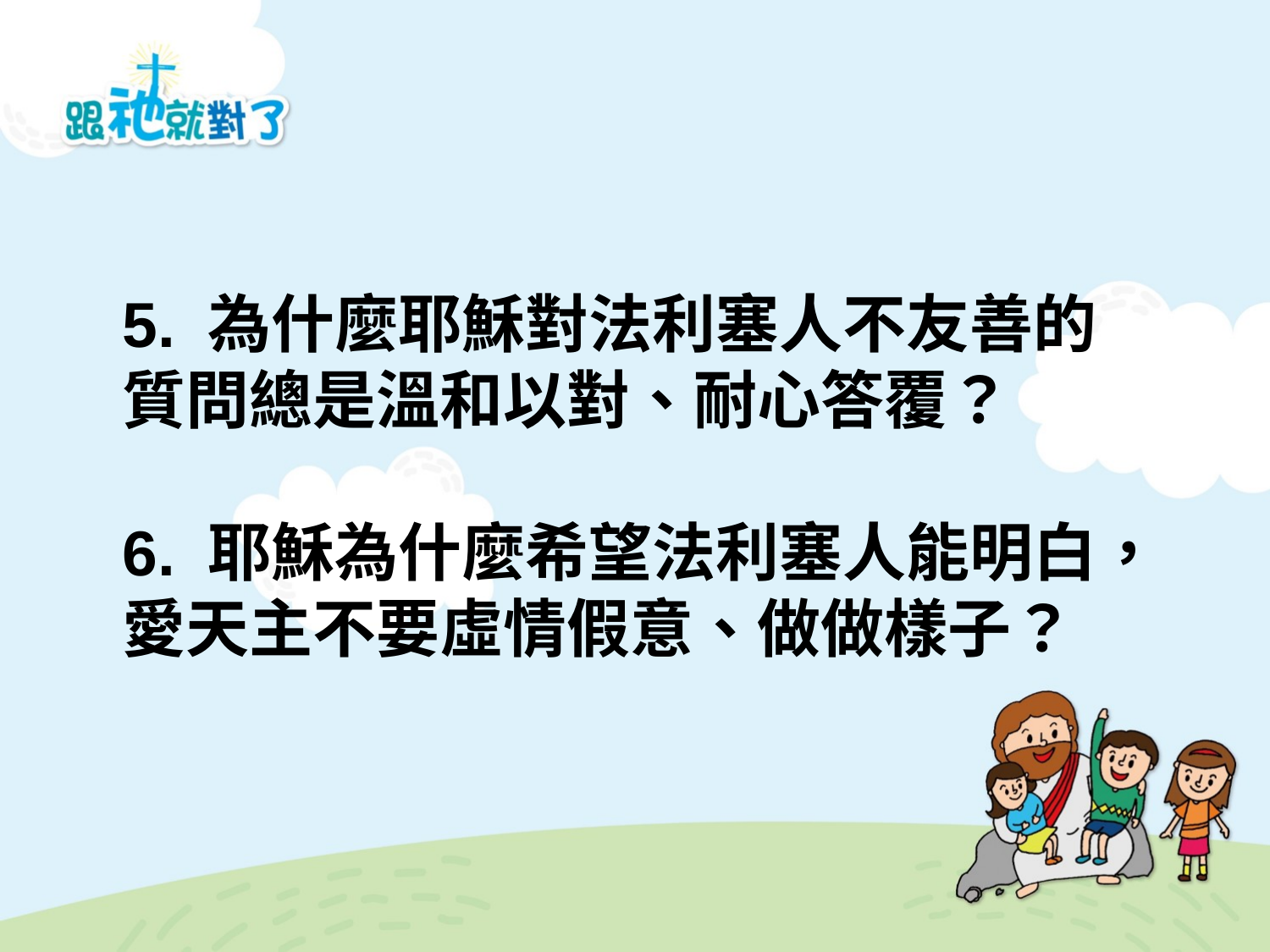

5. 為什麼耶穌對法利塞人不友善的質問總是溫和以對、耐心答覆？

6. 耶穌為什麼希望法利塞人能明白，愛天主不要虛情假意、做做樣子？